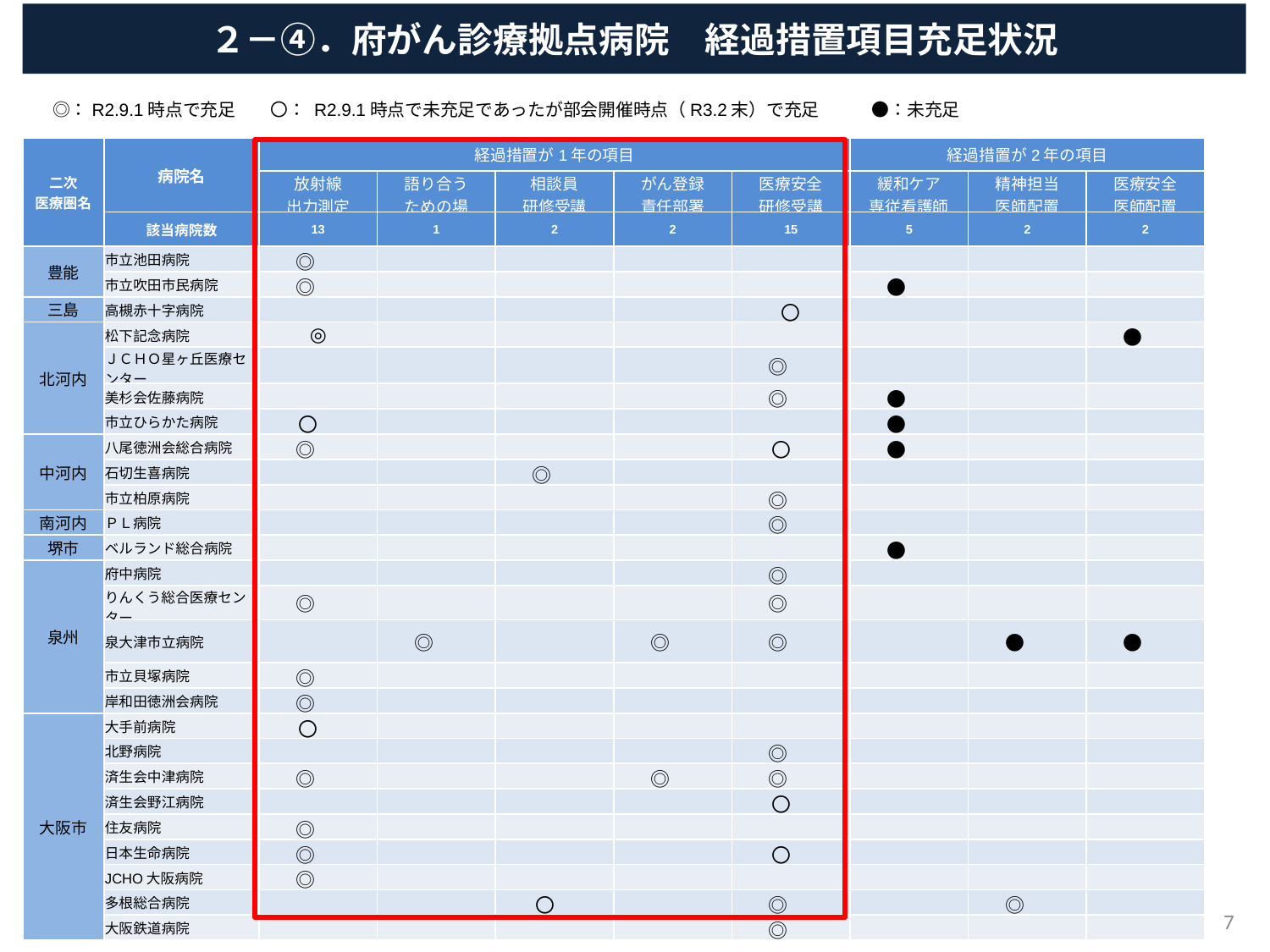

２－④．府がん診療拠点病院　経過措置項目充足状況
　◎：R2.9.1時点で充足　　〇： R2.9.1時点で未充足であったが部会開催時点（R3.2末）で充足　　　●：未充足
| 二次 医療圏名 | 病院名 | 経過措置が1年の項目 |  |  |  |  | 経過措置が2年の項目 |  |  |
| --- | --- | --- | --- | --- | --- | --- | --- | --- | --- |
|  |  | 放射線 出力測定 | 語り合う ための場 | 相談員 研修受講 | がん登録 責任部署 | 医療安全 研修受講 | 緩和ケア 専従看護師 | 精神担当 医師配置 | 医療安全 医師配置 |
|  | 該当病院数 | 13 | 1 | 2 | 2 | 15 | 5 | 2 | 2 |
| 豊能 | 市立池田病院 | ◎ |  |  |  |  |  |  |  |
|  | 市立吹田市民病院 | ◎ |  |  |  |  | ● |  |  |
| 三島 | 高槻赤十字病院 |  |  |  |  | 〇 |  |  |  |
| 北河内 | 松下記念病院 | ◎ |  |  |  |  |  |  | ● |
|  | ＪＣＨＯ星ヶ丘医療センター |  |  |  |  | ◎ |  |  |  |
|  | 美杉会佐藤病院 |  |  |  |  | ◎ | ● |  |  |
|  | 市立ひらかた病院 | 〇 |  |  |  |  | ● |  |  |
| 中河内 | 八尾徳洲会総合病院 | ◎ |  |  |  | 〇 | ● |  |  |
|  | 石切生喜病院 |  |  | ◎ |  |  |  |  |  |
|  | 市立柏原病院 |  |  |  |  | ◎ |  |  |  |
| 南河内 | ＰＬ病院 |  |  |  |  | ◎ |  |  |  |
| 堺市 | ベルランド総合病院 |  |  |  |  |  | ● |  |  |
| 泉州 | 府中病院 |  |  |  |  | ◎ |  |  |  |
|  | りんくう総合医療センター | ◎ |  |  |  | ◎ |  |  |  |
|  | 泉大津市立病院 |  | ◎ |  | ◎ | ◎ |  | ● | ● |
|  | 市立貝塚病院 | ◎ |  |  |  |  |  |  |  |
|  | 岸和田徳洲会病院 | ◎ |  |  |  |  |  |  |  |
| 大阪市 | 大手前病院 | 〇 |  |  |  |  |  |  |  |
|  | 北野病院 |  |  |  |  | ◎ |  |  |  |
|  | 済生会中津病院 | ◎ |  |  | ◎ | ◎ |  |  |  |
|  | 済生会野江病院 |  |  |  |  | 〇 |  |  |  |
|  | 住友病院 | ◎ |  |  |  |  |  |  |  |
|  | 日本生命病院 | ◎ |  |  |  | 〇 |  |  |  |
|  | JCHO大阪病院 | ◎ |  |  |  |  |  |  |  |
|  | 多根総合病院 |  |  | 〇 |  | ◎ |  | ◎ |  |
|  | 大阪鉄道病院 |  |  |  |  | ◎ |  |  |  |

7